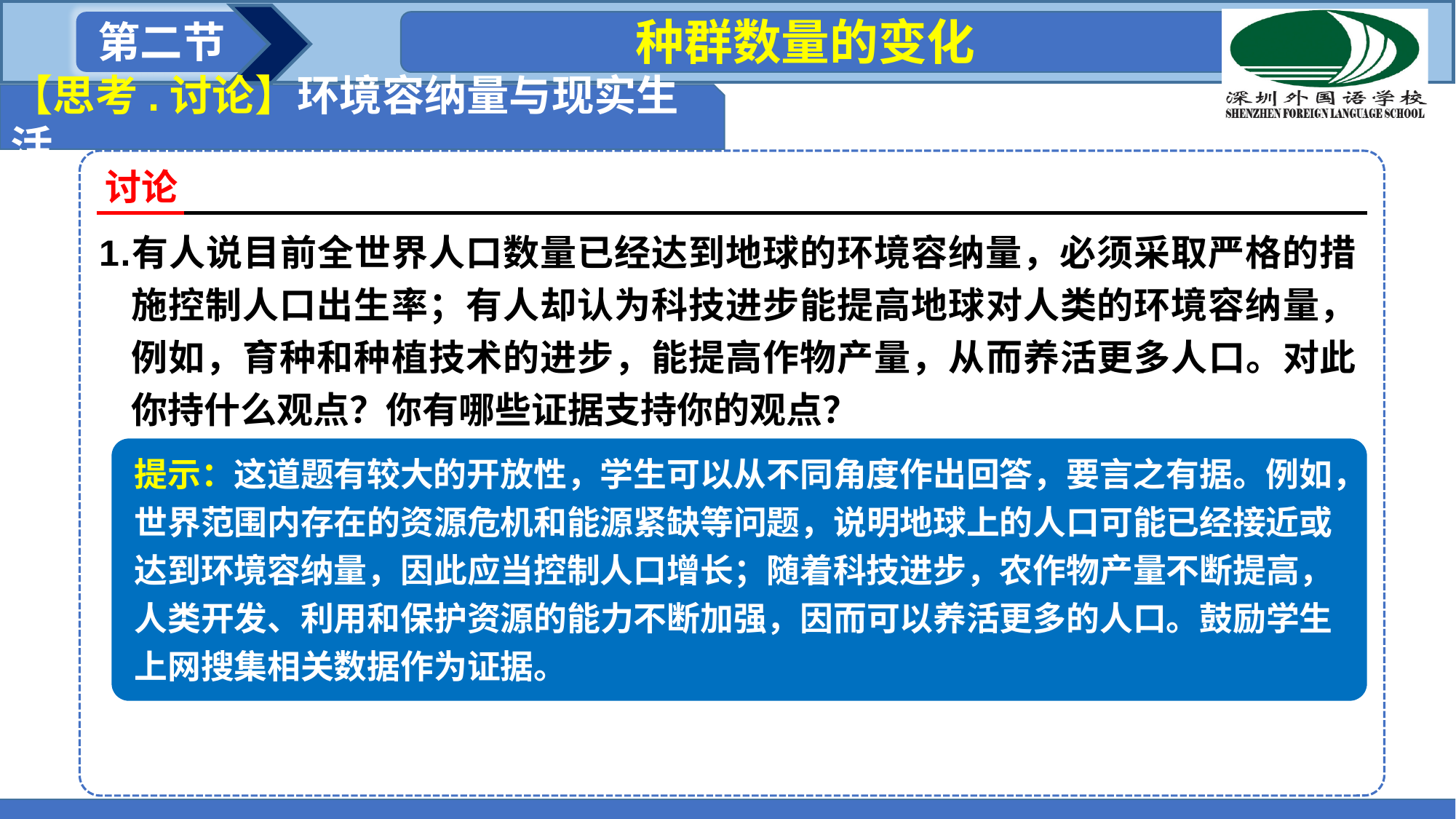

种群数量的变化
第二节
【思考.讨论】环境容纳量与现实生活

讨论
有人说目前全世界人口数量已经达到地球的环境容纳量，必须采取严格的措施控制人口出生率；有人却认为科技进步能提高地球对人类的环境容纳量，例如，育种和种植技术的进步，能提高作物产量，从而养活更多人口。对此你持什么观点？你有哪些证据支持你的观点？

提示：这道题有较大的开放性，学生可以从不同角度作出回答，要言之有据。例如，世界范围内存在的资源危机和能源紧缺等问题，说明地球上的人口可能已经接近或达到环境容纳量，因此应当控制人口增长；随着科技进步，农作物产量不断提高，人类开发、利用和保护资源的能力不断加强，因而可以养活更多的人口。鼓励学生上网搜集相关数据作为证据。